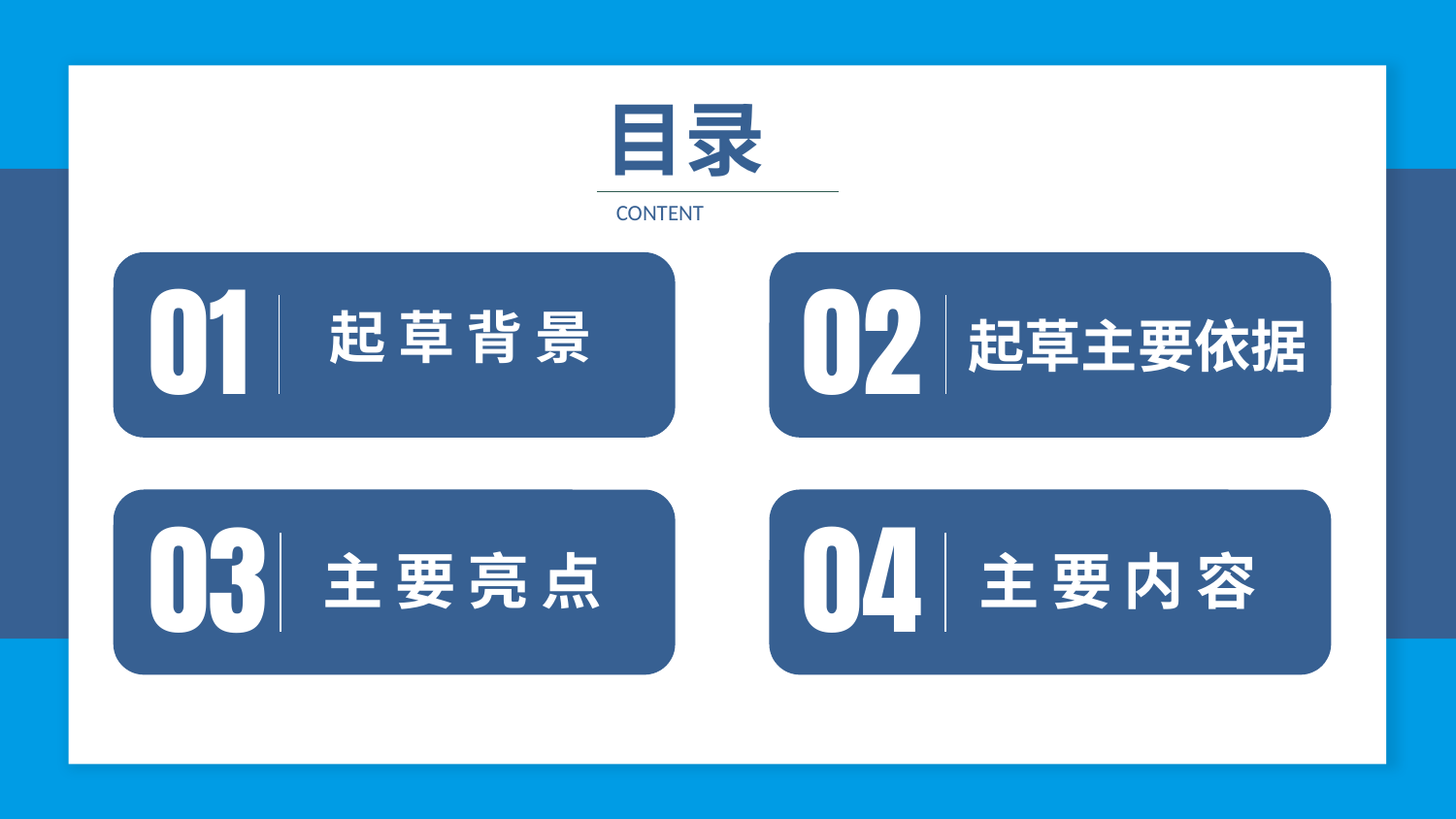

目录

CONTENT

01
起草背景

02
起草主要依据

03
主要亮点

04
主要内容